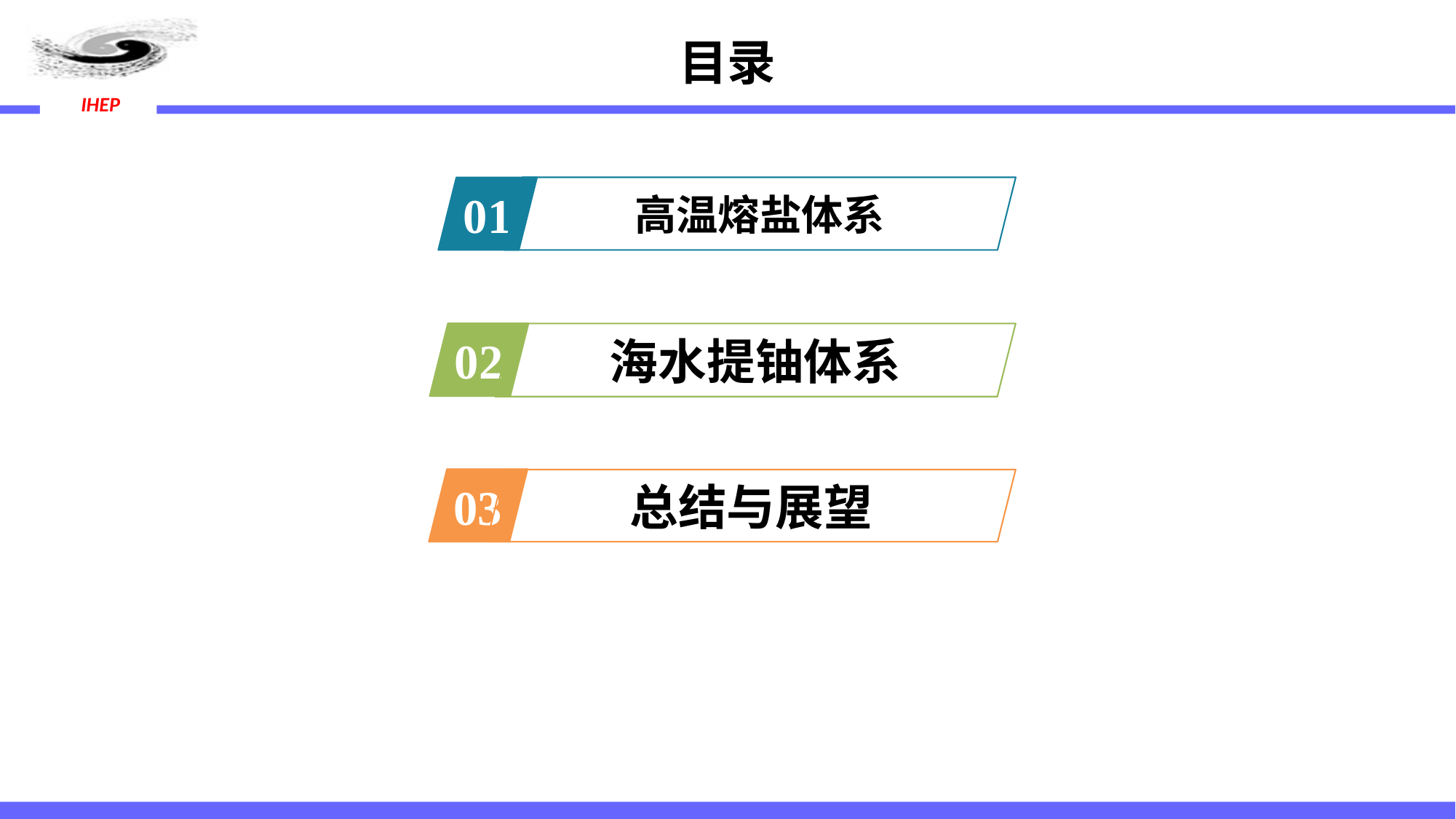

目录
高温熔盐体系
01
海水提铀体系
02
03
总结与展望